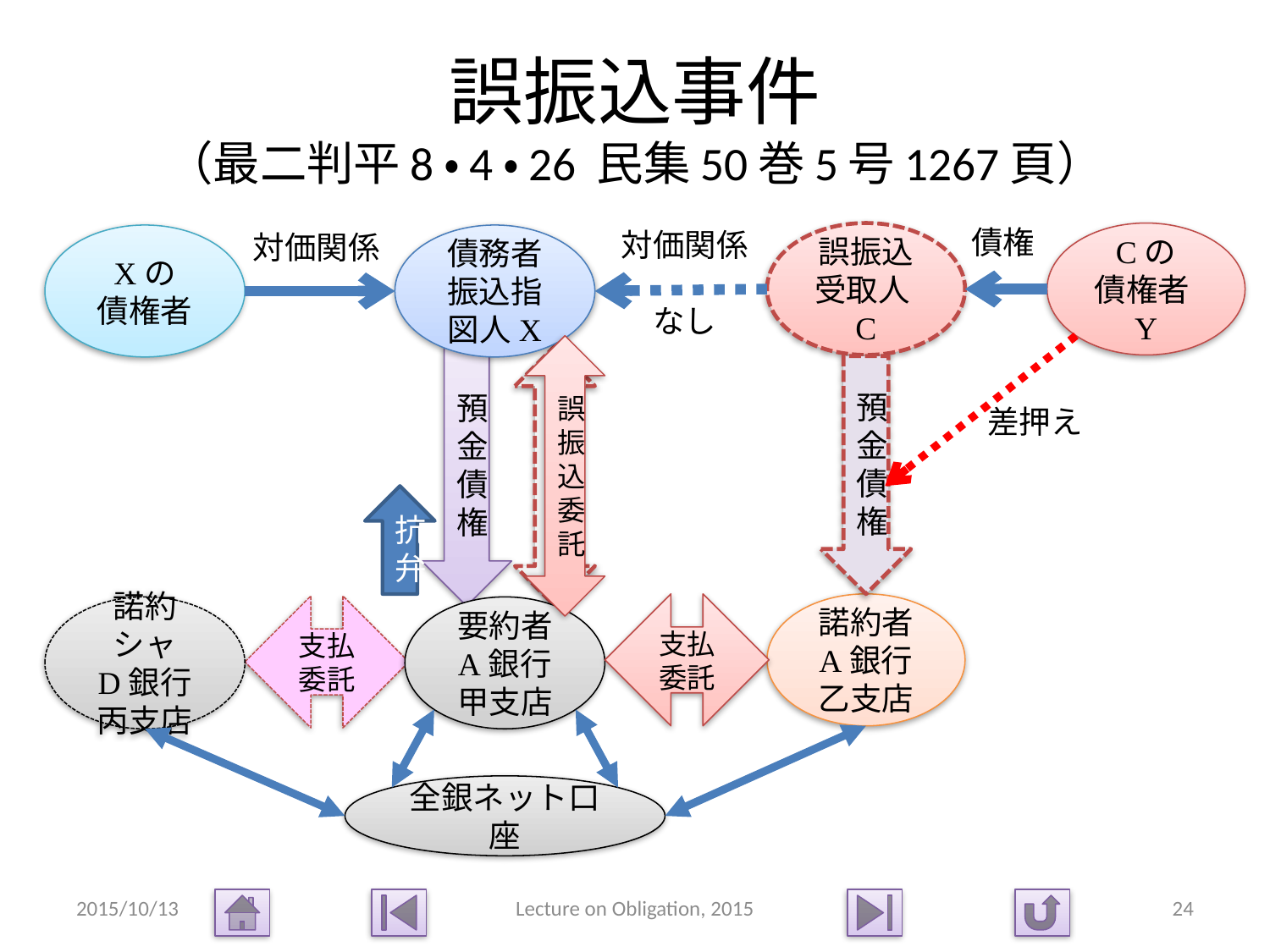

# 誤振込事件 （最二判平8・4・26 民集50巻5号1267頁）
債権
対価関係

なし
対価関係
誤振込受取人C
Cの
債権者Y
Xの
債権者
債務者
振込指図人X
差押え
誤振込委託
預金債権
振込委託
預金債権
抗弁
支払委託
諾約者
A銀行乙支店
支払委託
諾約シャ
D銀行
丙支店
要約者
A銀行甲支店
全銀ネット口座
2015/10/13
Lecture on Obligation, 2015
24